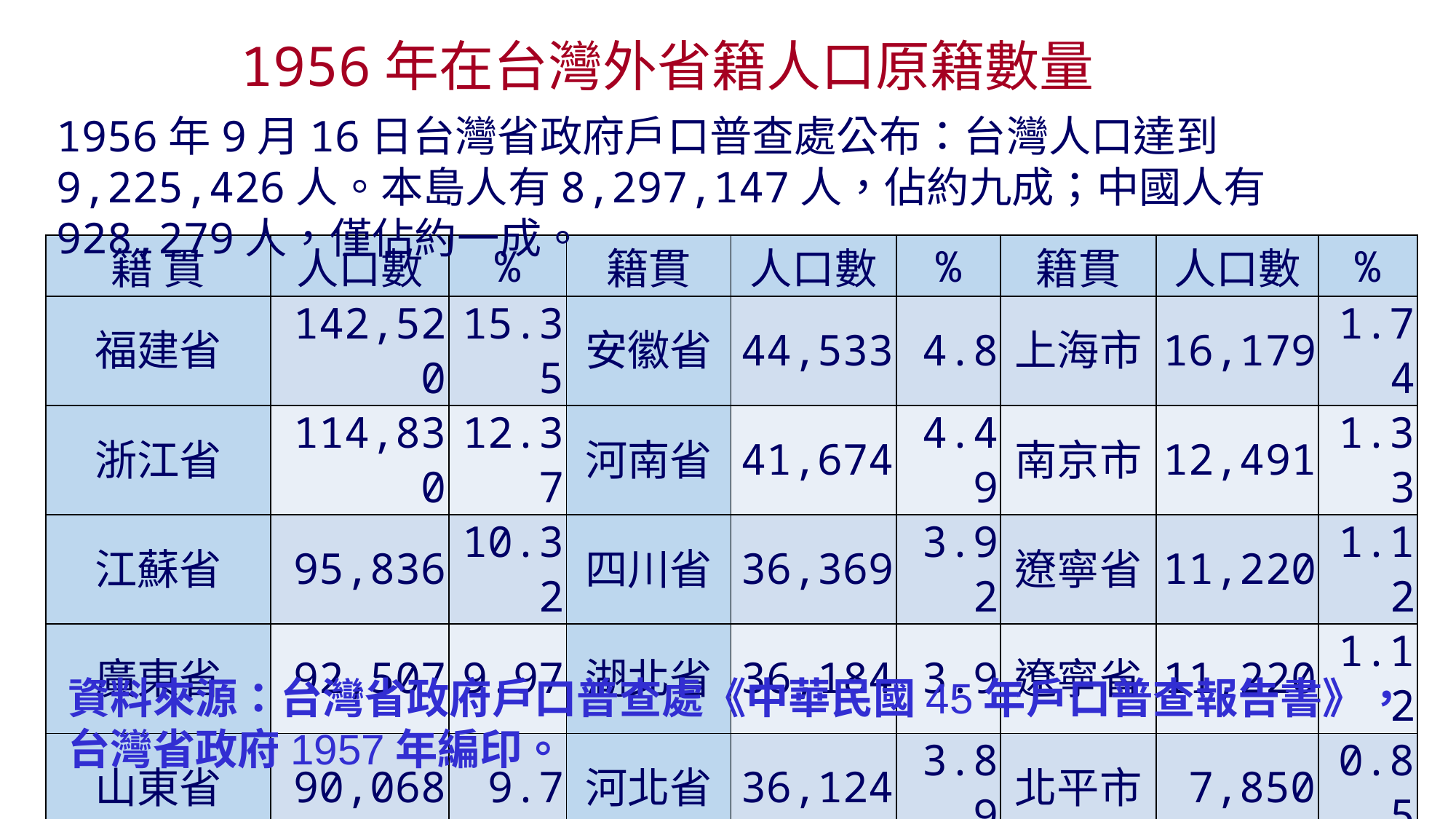

1956年在台灣外省籍人口原籍數量
1956年9月16日台灣省政府戶口普查處公布：台灣人口達到9,225,426人。本島人有8,297,147人，佔約九成；中國人有928,279人，僅佔約一成。
| 籍 貫 | 人口數 | % | 籍貫 | 人口數 | % | 籍貫 | 人口數 | % |
| --- | --- | --- | --- | --- | --- | --- | --- | --- |
| 福建省 | 142,520 | 15.35 | 安徽省 | 44,533 | 4.8 | 上海市 | 16,179 | 1.74 |
| 浙江省 | 114,830 | 12.37 | 河南省 | 41,674 | 4.49 | 南京市 | 12,491 | 1.33 |
| 江蘇省 | 95,836 | 10.32 | 四川省 | 36,369 | 3.92 | 遼寧省 | 11,220 | 1.12 |
| 廣東省 | 92,507 | 9.97 | 湖北省 | 36,184 | 3.9 | 遼寧省 | 11,220 | 1.12 |
| 山東省 | 90,068 | 9.7 | 河北省 | 36,124 | 3.89 | 北平市 | 7,850 | 0.85 |
| 湖南省 | 54,154 | 5.83 | 江西省 | 30,666 | 3.3 | 其 他 | 53,454 | 5.76 |
| 總 計 |  |  |  |  |  |  | 928,279 | 100 |
資料來源：台灣省政府戶口普查處《中華民國45年戶口普查報告書》，台灣省政府1957年編印。